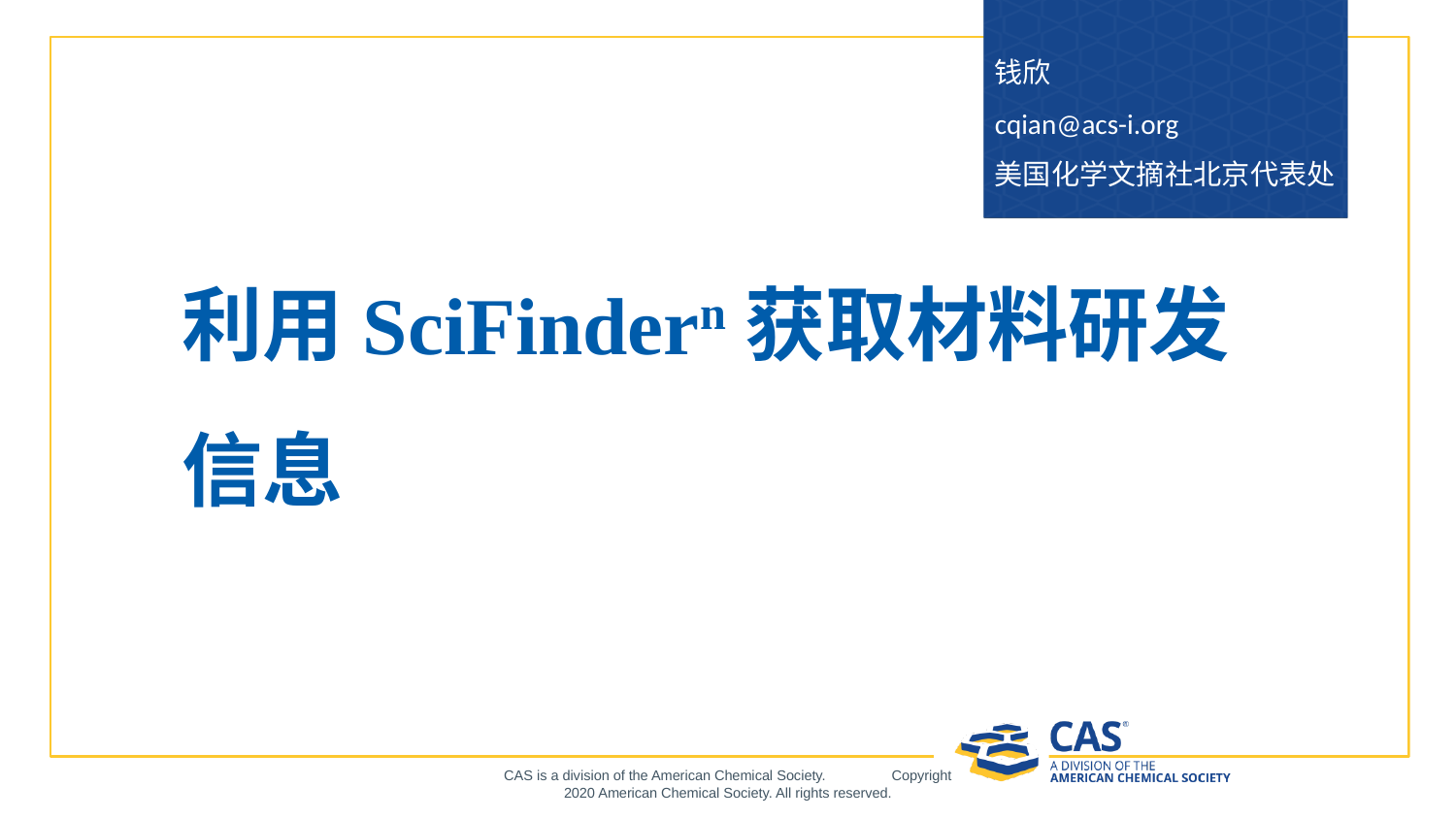

钱欣
cqian@acs-i.org
美国化学文摘社北京代表处
# 利用SciFindern获取材料研发信息
CAS is a division of the American Chemical Society.                 Copyright 2020 American Chemical Society. All rights reserved.